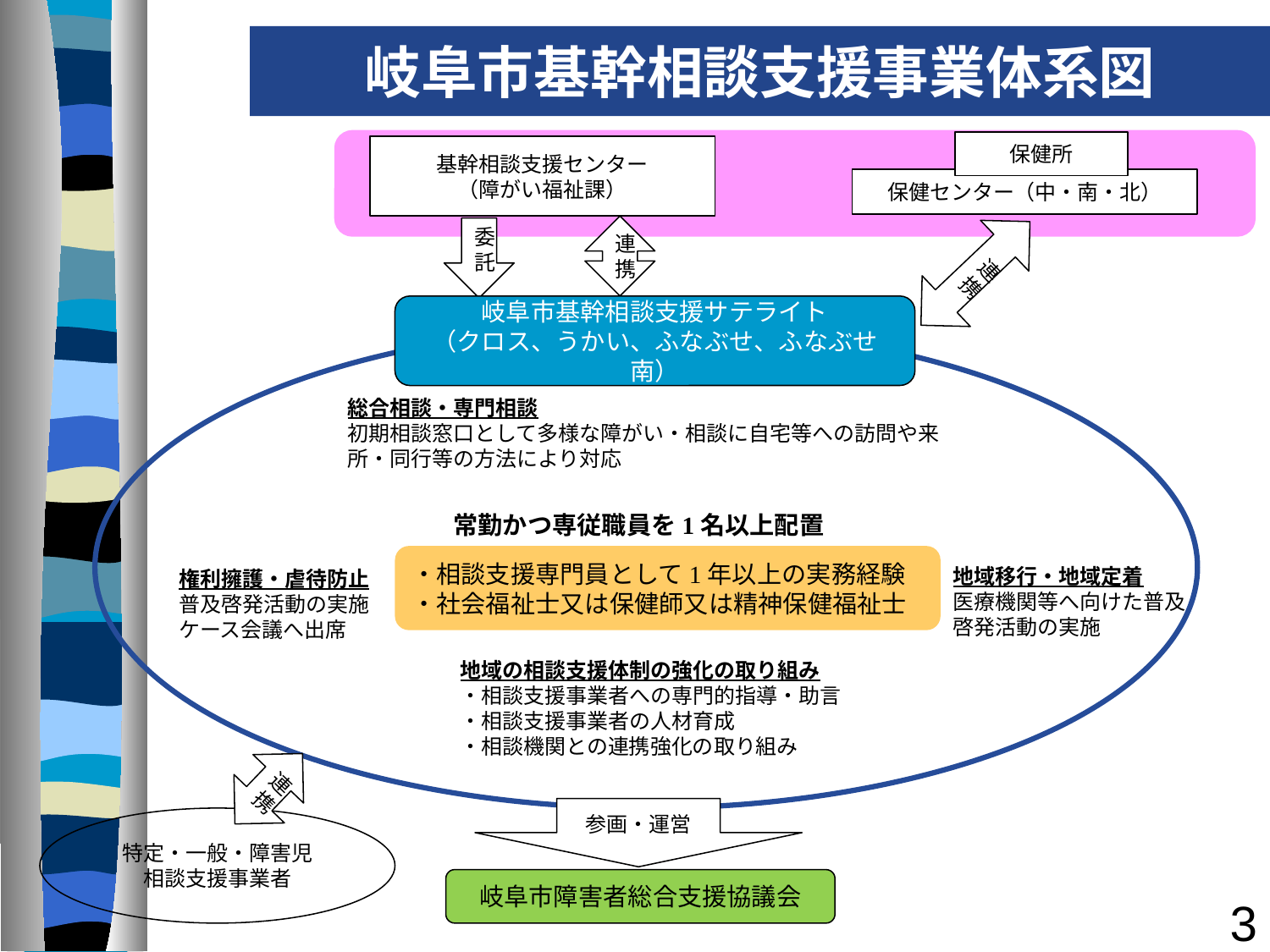

# 岐阜市基幹相談支援事業体系図

保健所
基幹相談支援センター
（障がい福祉課）
保健センター（中・南・北）
連携
連携
委託
岐阜市基幹相談支援サテライト
（クロス、うかい、ふなぶせ、ふなぶせ南）

総合相談・専門相談
初期相談窓口として多様な障がい・相談に自宅等への訪問や来所・同行等の方法により対応
常勤かつ専従職員を1名以上配置
・相談支援専門員として1年以上の実務経験
・社会福祉士又は保健師又は精神保健福祉士
地域移行・地域定着
医療機関等へ向けた普及
啓発活動の実施
権利擁護・虐待防止
普及啓発活動の実施
ケース会議へ出席
地域の相談支援体制の強化の取り組み
・相談支援事業者への専門的指導・助言
・相談支援事業者の人材育成
・相談機関との連携強化の取り組み
連携
参画・運営
特定・一般・障害児
相談支援事業者
岐阜市障害者総合支援協議会
3